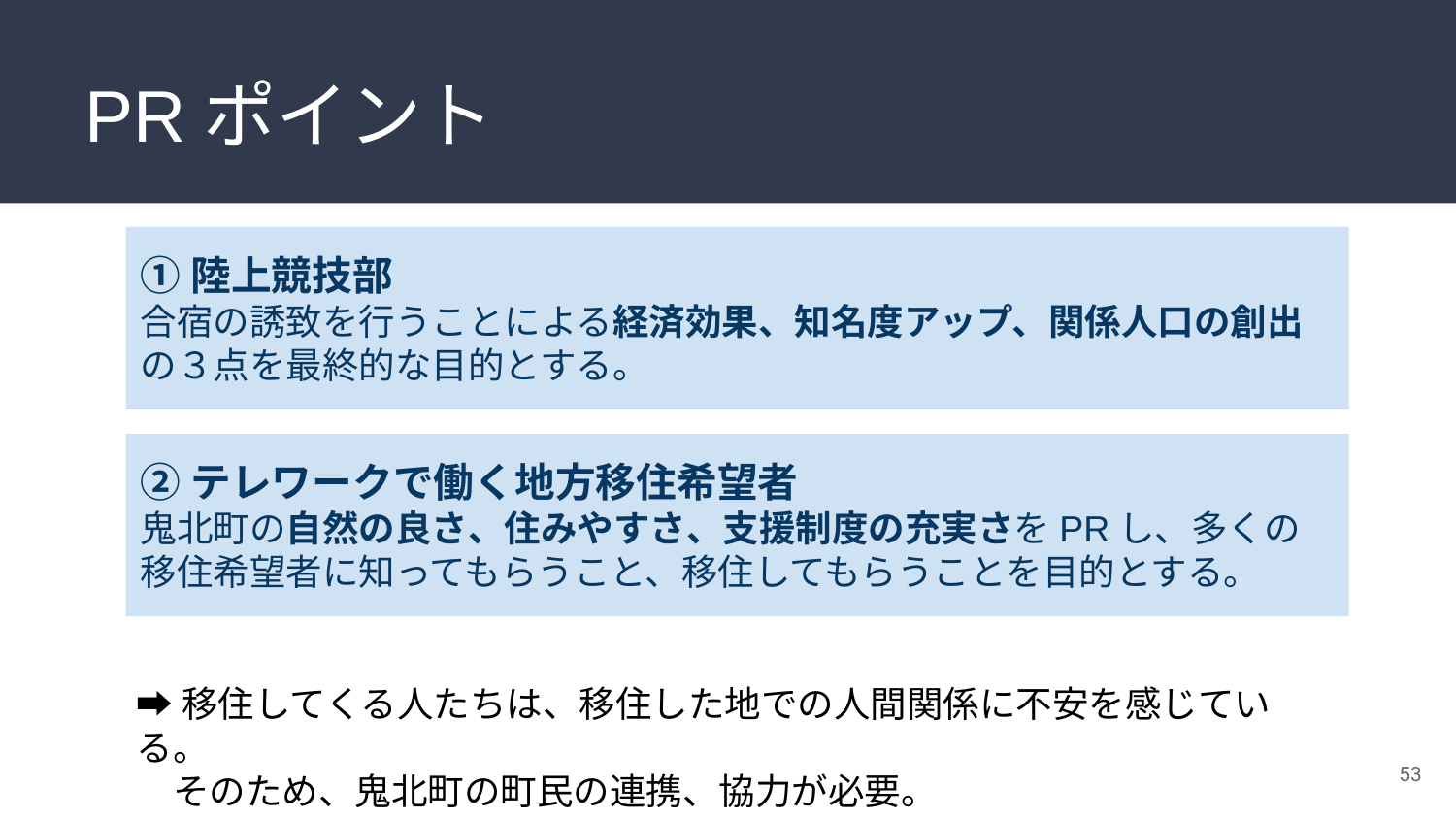

# PRポイント
①陸上競技部
合宿の誘致を行うことによる経済効果、知名度アップ、関係人口の創出の３点を最終的な目的とする。
②テレワークで働く地方移住希望者
鬼北町の自然の良さ、住みやすさ、支援制度の充実さをPRし、多くの移住希望者に知ってもらうこと、移住してもらうことを目的とする。
➡移住してくる人たちは、移住した地での人間関係に不安を感じている。
　そのため、鬼北町の町民の連携、協力が必要。
53